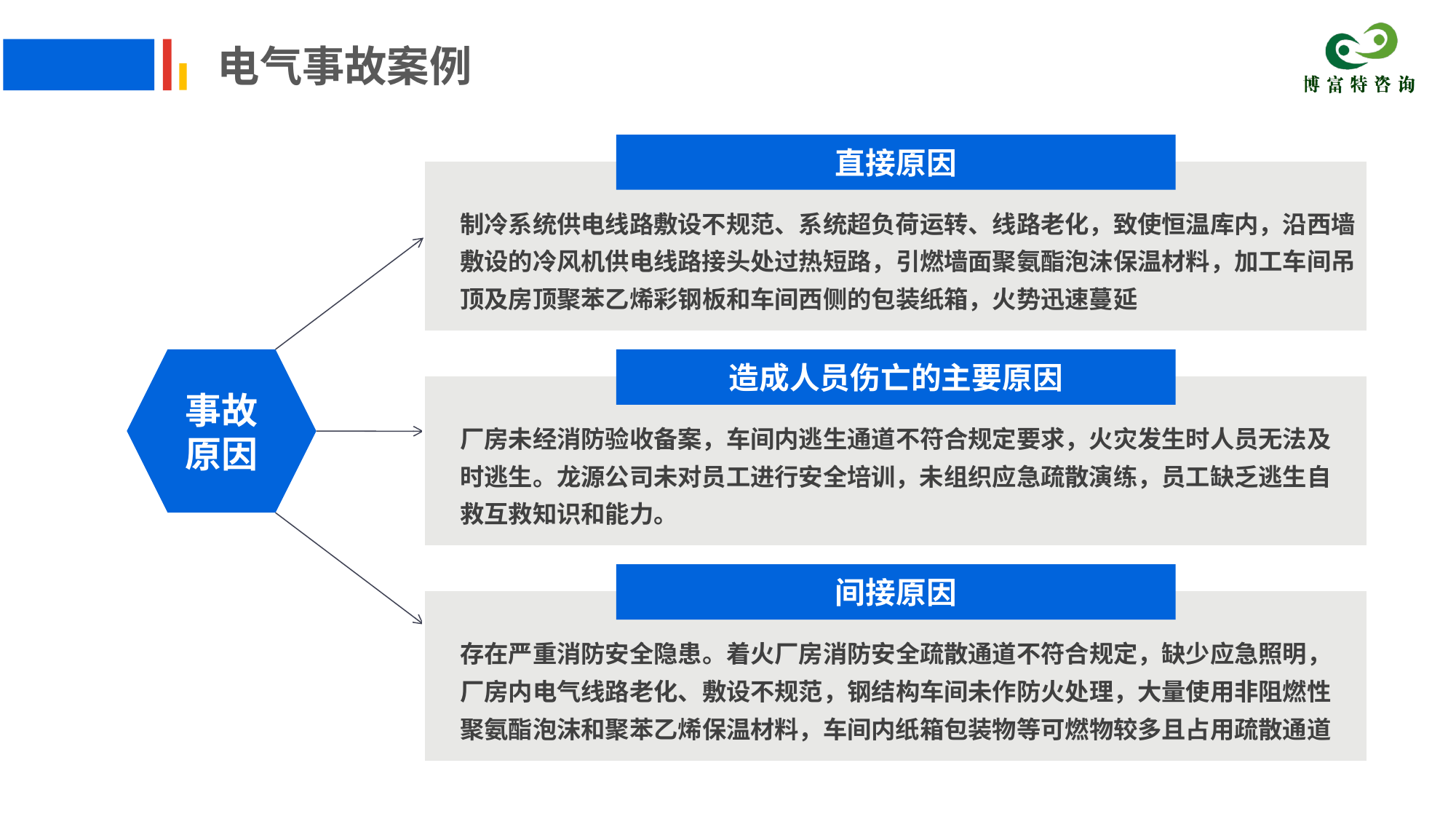

电气事故案例

直接原因

制冷系统供电线路敷设不规范、系统超负荷运转、线路老化，致使恒温库内，沿西墙敷设的冷风机供电线路接头处过热短路，引燃墙面聚氨酯泡沫保温材料，加工车间吊顶及房顶聚苯乙烯彩钢板和车间西侧的包装纸箱，火势迅速蔓延
事故原因
造成人员伤亡的主要原因

厂房未经消防验收备案，车间内逃生通道不符合规定要求，火灾发生时人员无法及时逃生。龙源公司未对员工进行安全培训，未组织应急疏散演练，员工缺乏逃生自救互救知识和能力。
间接原因

存在严重消防安全隐患。着火厂房消防安全疏散通道不符合规定，缺少应急照明，厂房内电气线路老化、敷设不规范，钢结构车间未作防火处理，大量使用非阻燃性聚氨酯泡沫和聚苯乙烯保温材料，车间内纸箱包装物等可燃物较多且占用疏散通道